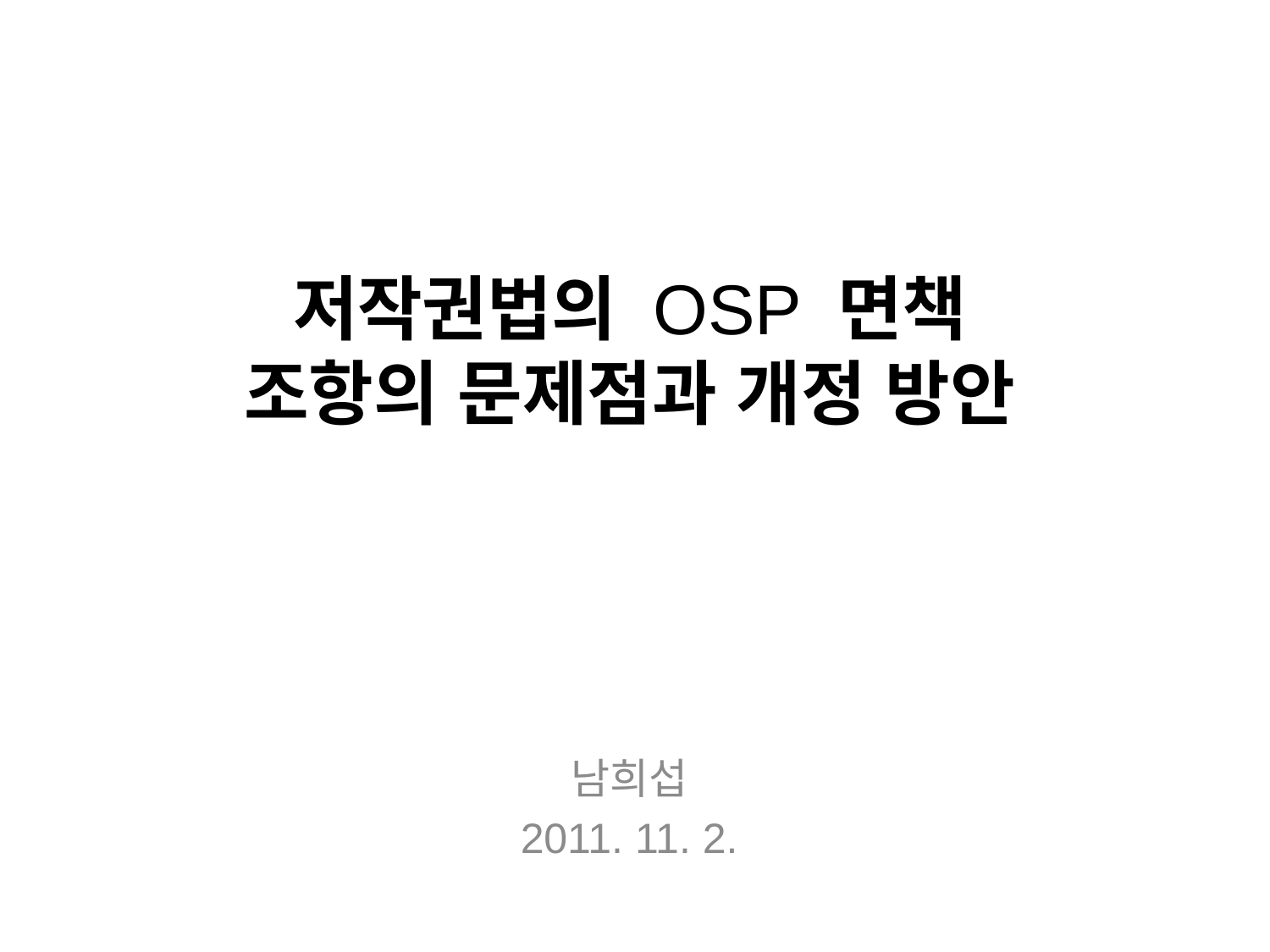

# 저작권법의 OSP 면책 조항의 문제점과 개정 방안
남희섭
2011. 11. 2.